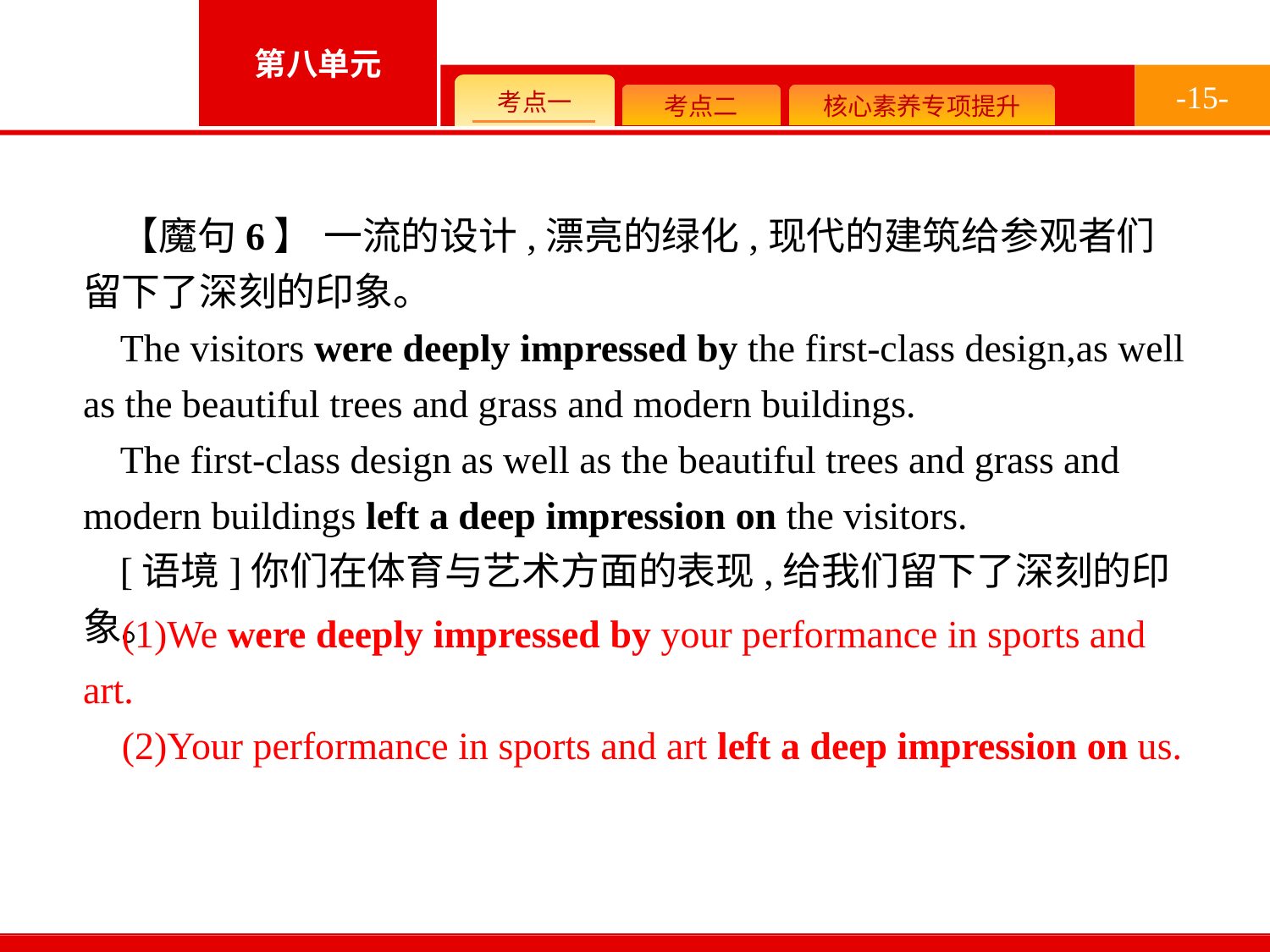

-15-
【魔句6】 一流的设计,漂亮的绿化,现代的建筑给参观者们留下了深刻的印象。
The visitors were deeply impressed by the first-class design,as well as the beautiful trees and grass and modern buildings.
The first-class design as well as the beautiful trees and grass and modern buildings left a deep impression on the visitors.
[语境]你们在体育与艺术方面的表现,给我们留下了深刻的印象。
(1)We were deeply impressed by your performance in sports and art.
(2)Your performance in sports and art left a deep impression on us.